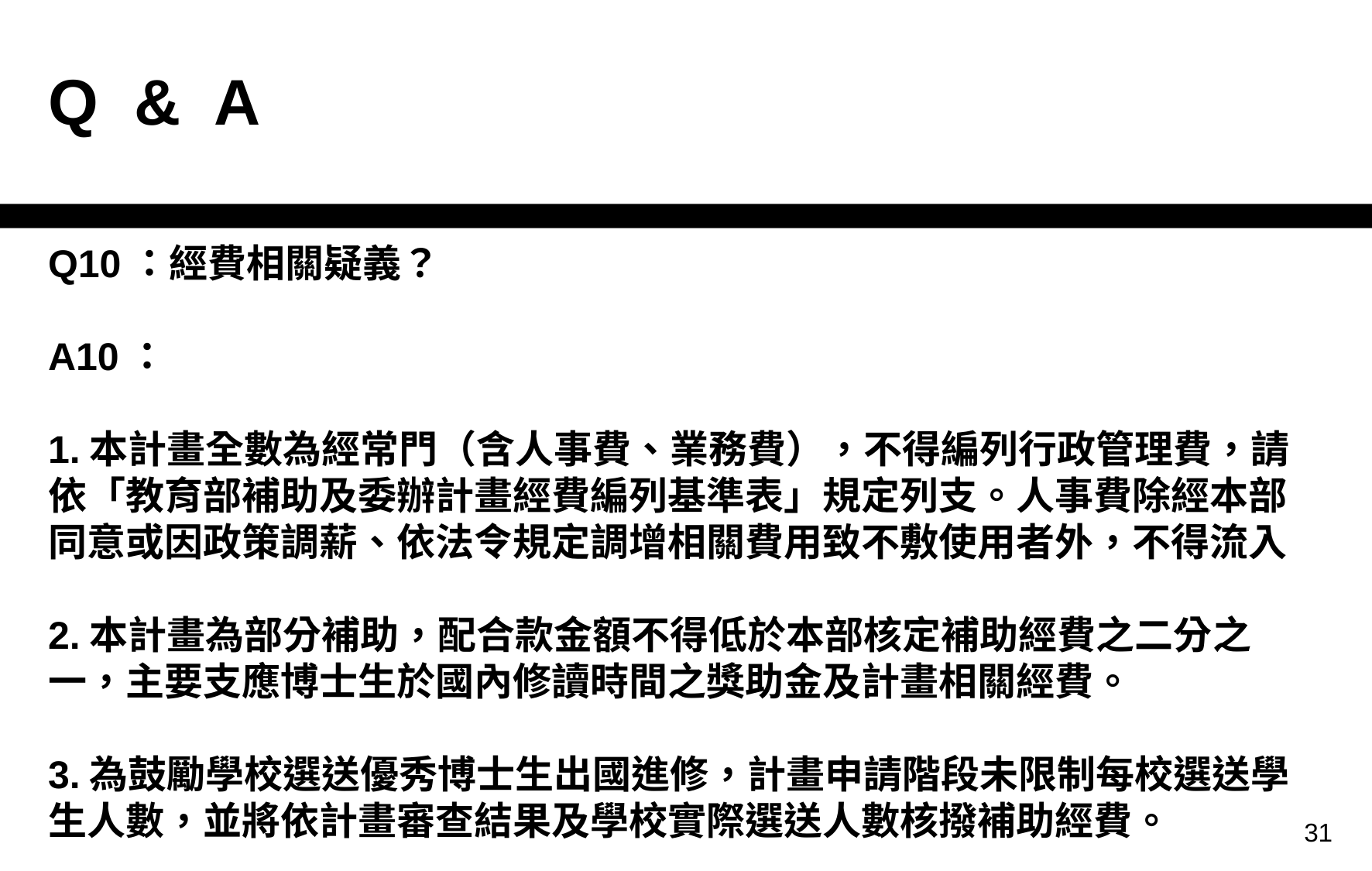

| Q & A |
| --- |

Q10：經費相關疑義？

A10：

1.本計畫全數為經常門（含人事費、業務費），不得編列行政管理費，請依「教育部補助及委辦計畫經費編列基準表」規定列支。人事費除經本部同意或因政策調薪、依法令規定調增相關費用致不敷使用者外，不得流入

2.本計畫為部分補助，配合款金額不得低於本部核定補助經費之二分之一，主要支應博士生於國內修讀時間之獎助金及計畫相關經費。

3.為鼓勵學校選送優秀博士生出國進修，計畫申請階段未限制每校選送學生人數，並將依計畫審查結果及學校實際選送人數核撥補助經費。
31